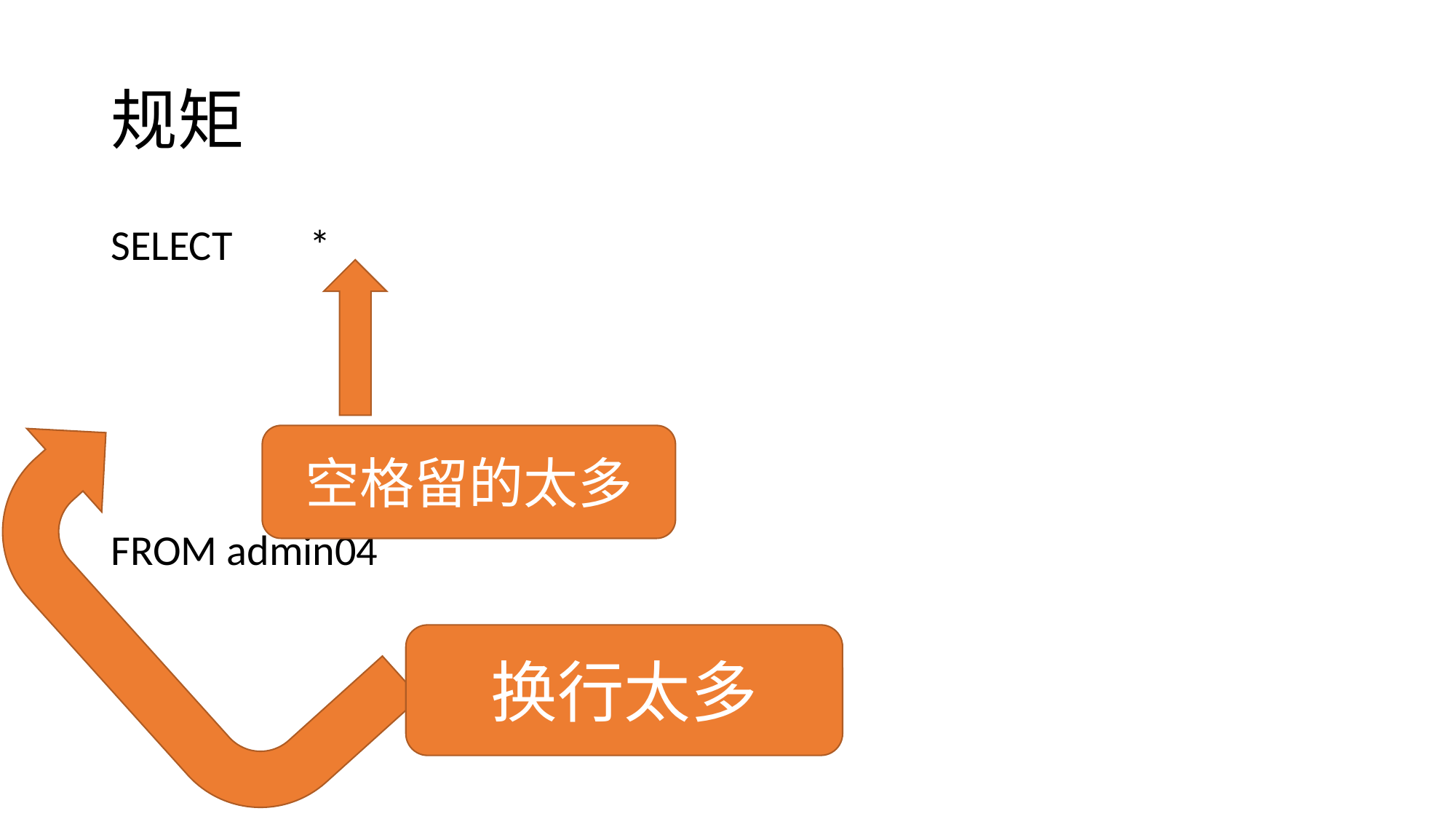

# 规矩
SELECT        *

FROM admin04

空格留的太多

换行太多